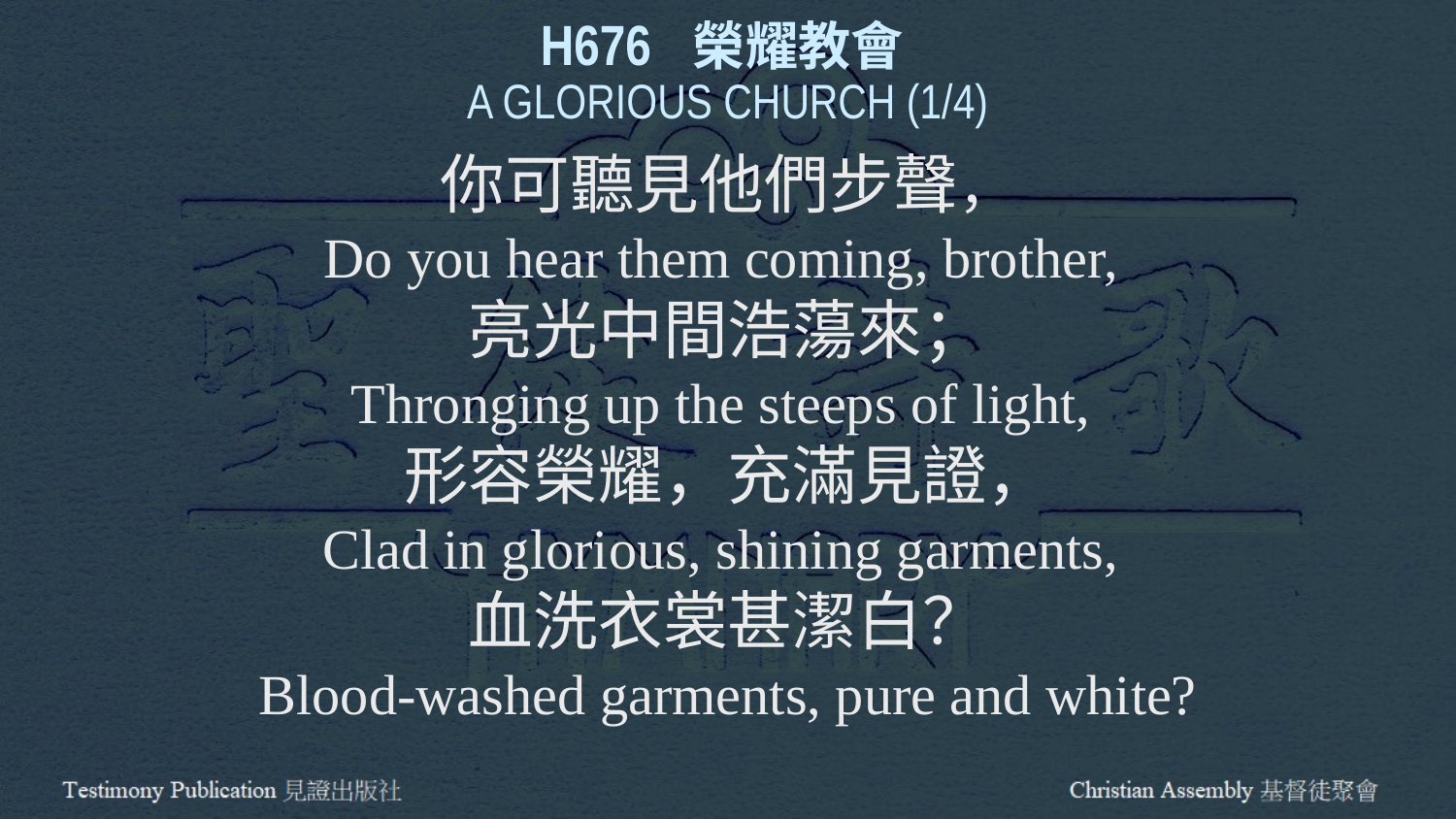

H676  榮耀教會
A GLORIOUS CHURCH (1/4)
你可聽見他們步聲，
Do you hear them coming, brother,
亮光中間浩蕩來；
Thronging up the steeps of light,
形容榮耀，充滿見證，
Clad in glorious, shining garments,
血洗衣裳甚潔白？
Blood-washed garments, pure and white?